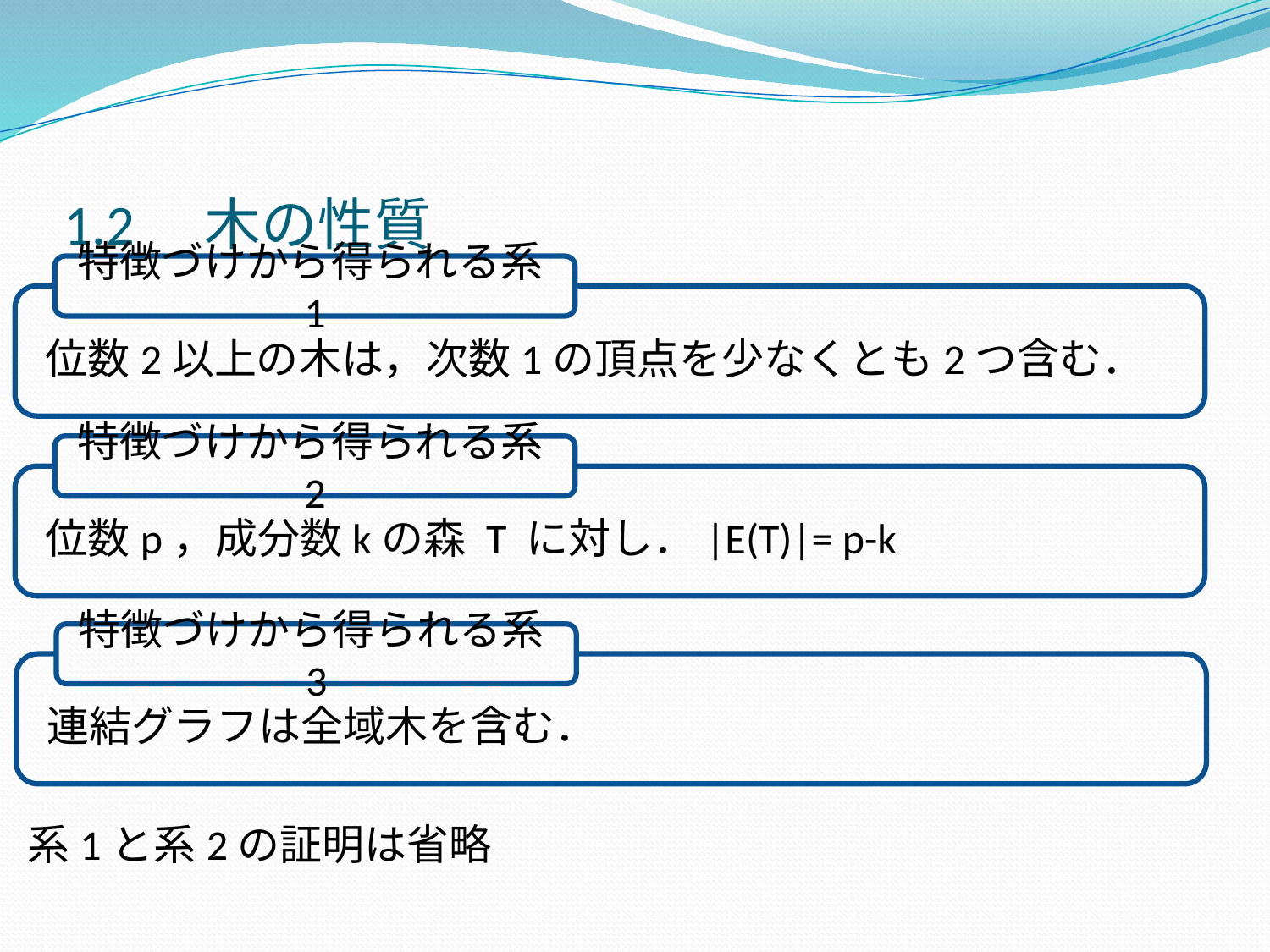

# 1.2　木の性質
特徴づけから得られる系1

 位数2以上の木は，次数1の頂点を少なくとも2つ含む．

特徴づけから得られる系2

 位数p，成分数kの森 T に対し．|E(T)|= p-k

特徴づけから得られる系3

 連結グラフは全域木を含む．

系1と系2の証明は省略